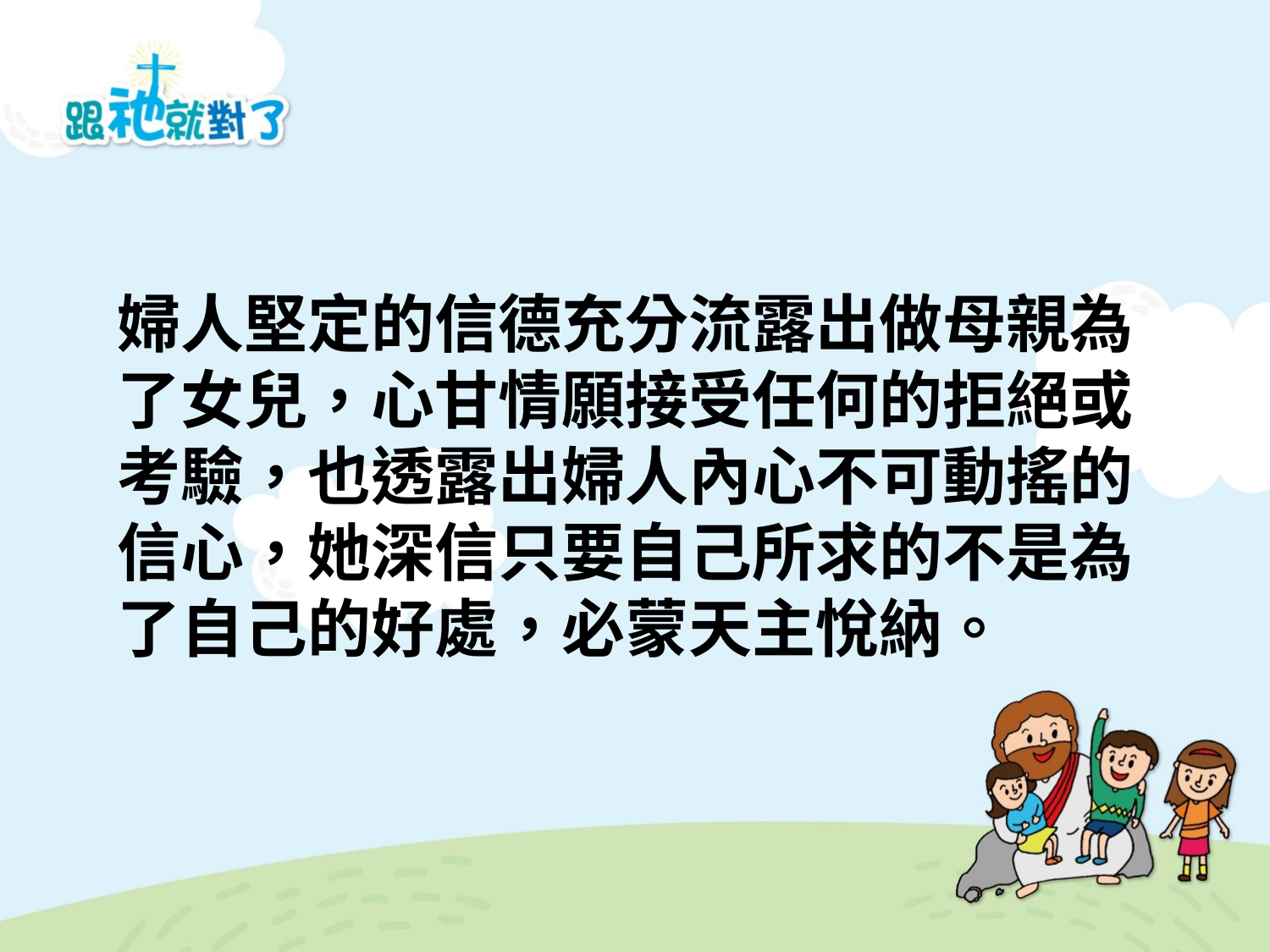

婦人堅定的信德充分流露出做母親為了女兒，心甘情願接受任何的拒絕或考驗，也透露出婦人內心不可動搖的信心，她深信只要自己所求的不是為了自己的好處，必蒙天主悅納。